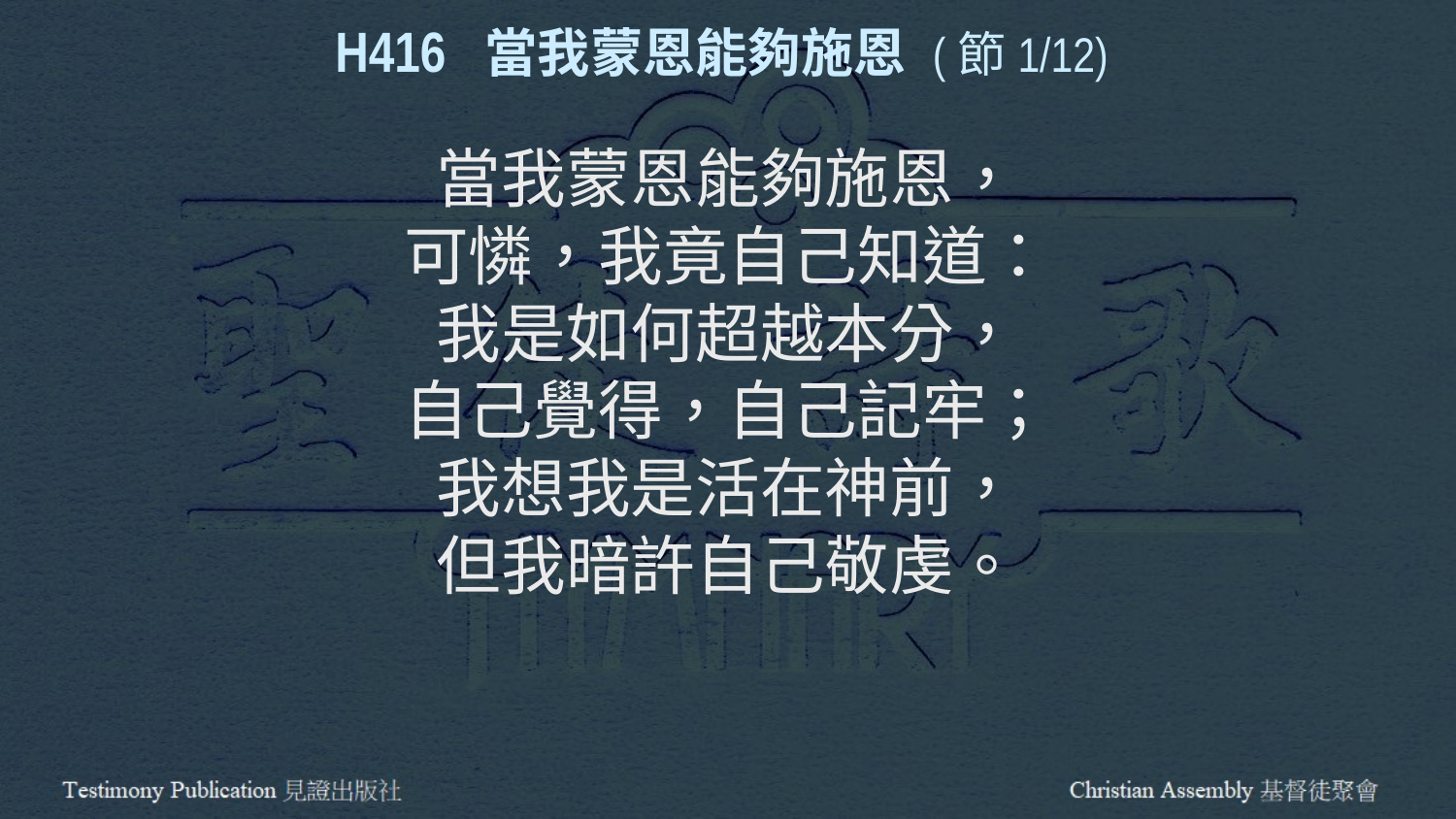

H416  當我蒙恩能夠施恩 (節1/12)
當我蒙恩能夠施恩，
可憐，我竟自己知道：
我是如何超越本分，
自己覺得，自己記牢；
我想我是活在神前，
但我暗許自己敬虔。